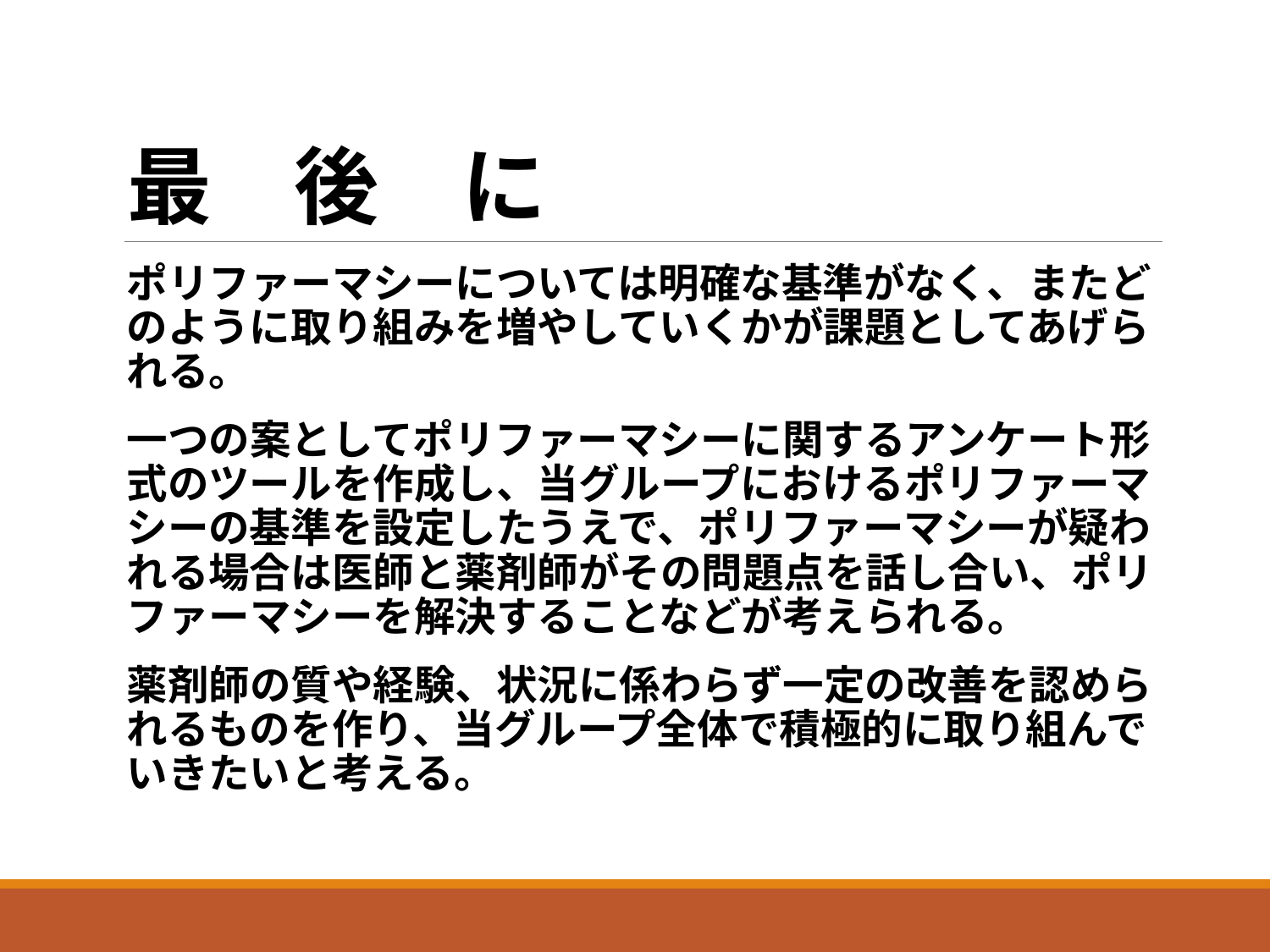

# 最　後　に
ポリファーマシーについては明確な基準がなく、またどのように取り組みを増やしていくかが課題としてあげられる。
一つの案としてポリファーマシーに関するアンケート形式のツールを作成し、当グループにおけるポリファーマシーの基準を設定したうえで、ポリファーマシーが疑われる場合は医師と薬剤師がその問題点を話し合い、ポリファーマシーを解決することなどが考えられる。
薬剤師の質や経験、状況に係わらず一定の改善を認められるものを作り、当グループ全体で積極的に取り組んでいきたいと考える。